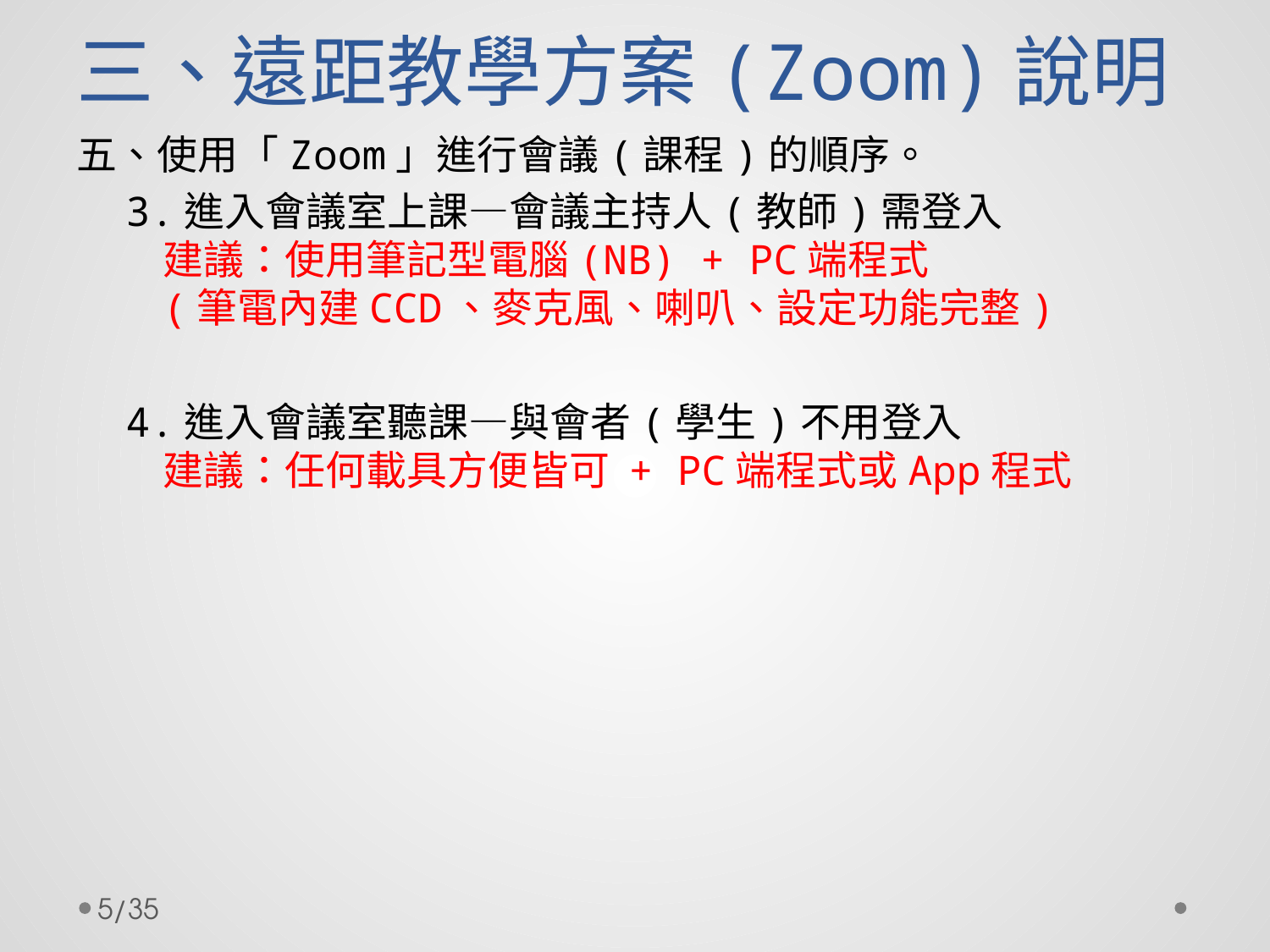

# 三、遠距教學方案(Zoom)說明
五、使用「Zoom」進行會議(課程)的順序。
3.進入會議室上課—會議主持人(教師)需登入
建議：使用筆記型電腦(NB) + PC端程式
(筆電內建CCD、麥克風、喇叭、設定功能完整)

4.進入會議室聽課—與會者(學生)不用登入
建議：任何載具方便皆可 + PC端程式或App程式
5/35